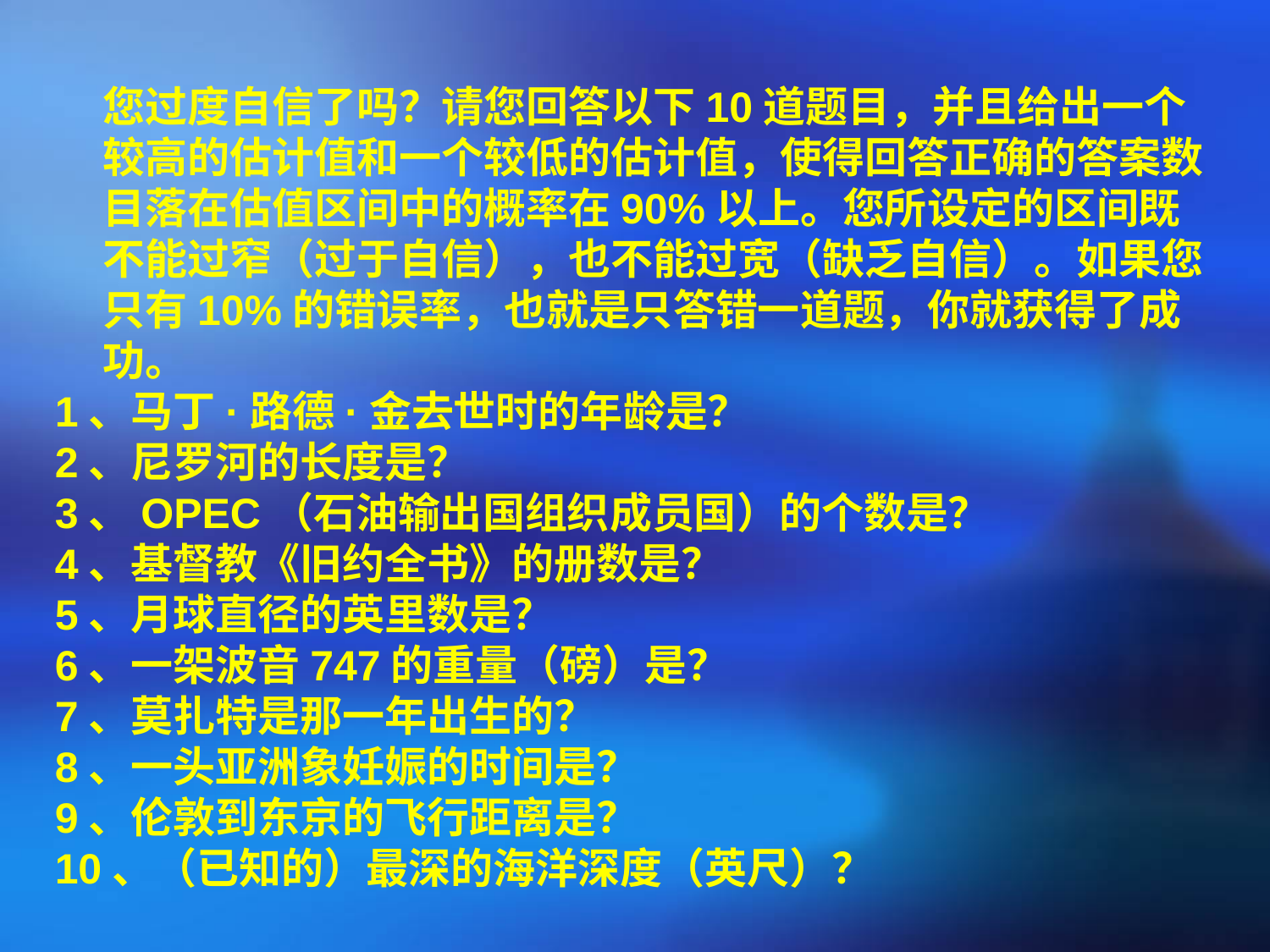

您过度自信了吗？请您回答以下10道题目，并且给出一个较高的估计值和一个较低的估计值，使得回答正确的答案数目落在估值区间中的概率在90%以上。您所设定的区间既不能过窄（过于自信），也不能过宽（缺乏自信）。如果您只有10%的错误率，也就是只答错一道题，你就获得了成功。
1、马丁·路德·金去世时的年龄是？
2、尼罗河的长度是？
3、OPEC（石油输出国组织成员国）的个数是？
4、基督教《旧约全书》的册数是？
5、月球直径的英里数是？
6、一架波音747的重量（磅）是？
7、莫扎特是那一年出生的？
8、一头亚洲象妊娠的时间是？
9、伦敦到东京的飞行距离是？
10、（已知的）最深的海洋深度（英尺）？